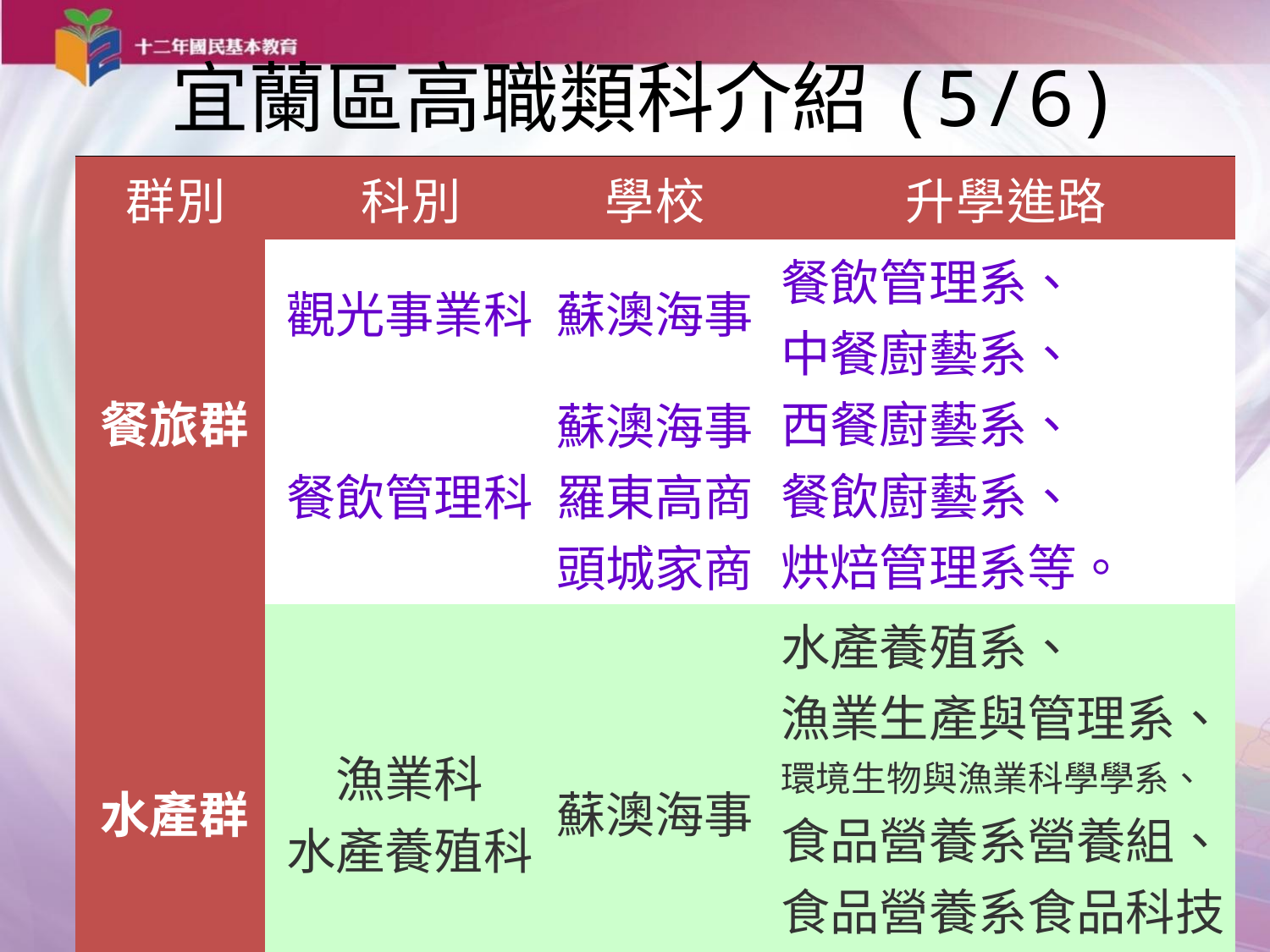

# 宜蘭區高職類科介紹(5/6)
| 群別 | 科別 | 學校 | 升學進路 |
| --- | --- | --- | --- |
| 餐旅群 | 觀光事業科 | 蘇澳海事 | 餐飲管理系、 中餐廚藝系、 西餐廚藝系、 餐飲廚藝系、 烘焙管理系等。 |
|  | 餐飲管理科 | 蘇澳海事 羅東高商 頭城家商 |  |
| 水產群 | 漁業科 水產養殖科 | 蘇澳海事 | 水產養殖系、 漁業生產與管理系、 環境生物與漁業科學學系、 食品營養系營養組、 食品營養系食品科技組等。 |